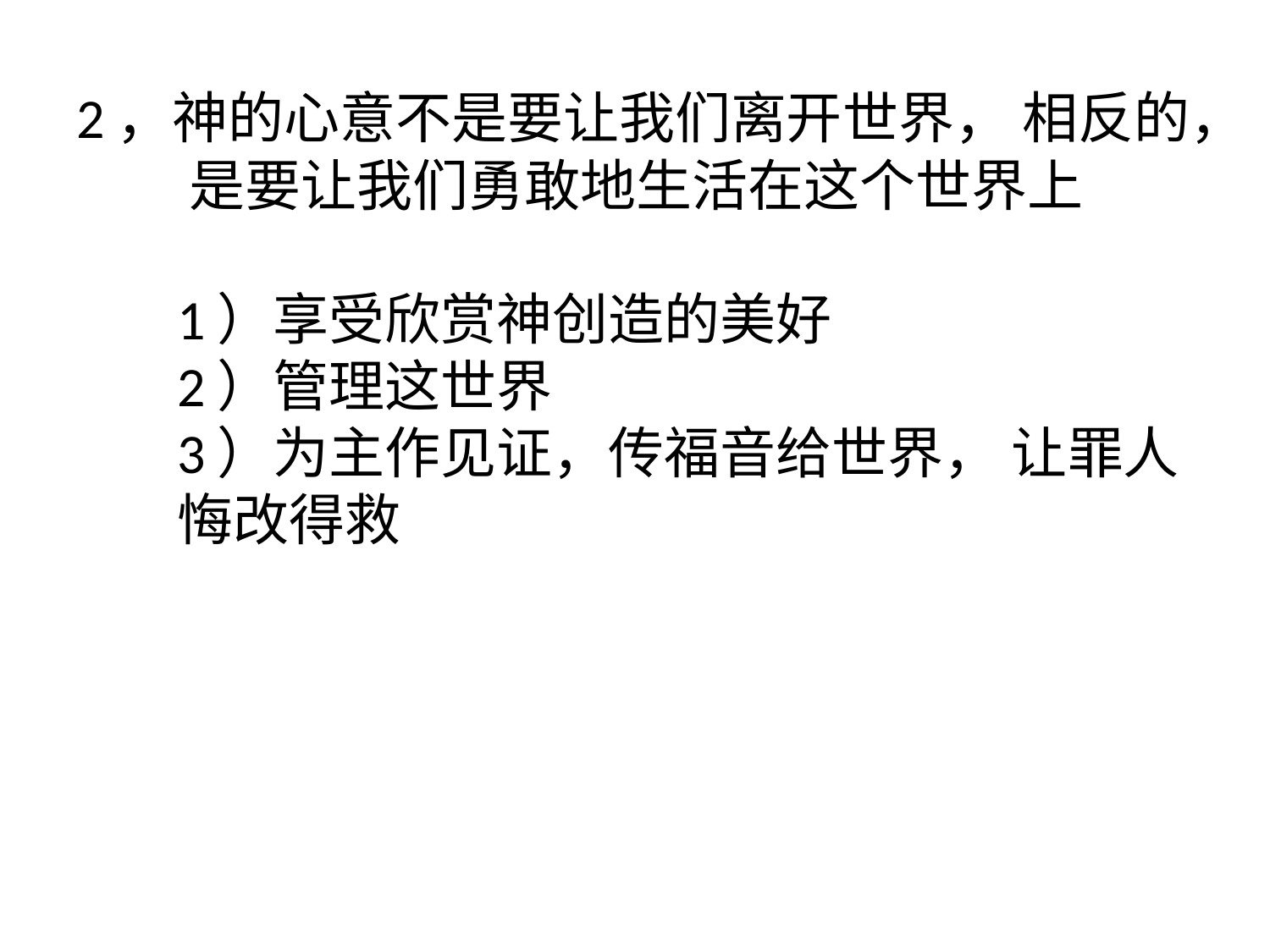

# 2，神的心意不是要让我们离开世界， 相反的， 是要让我们勇敢地生活在这个世界上 1）享受欣赏神创造的美好 2）管理这世界 3）为主作见证，传福音给世界， 让罪人悔改得救